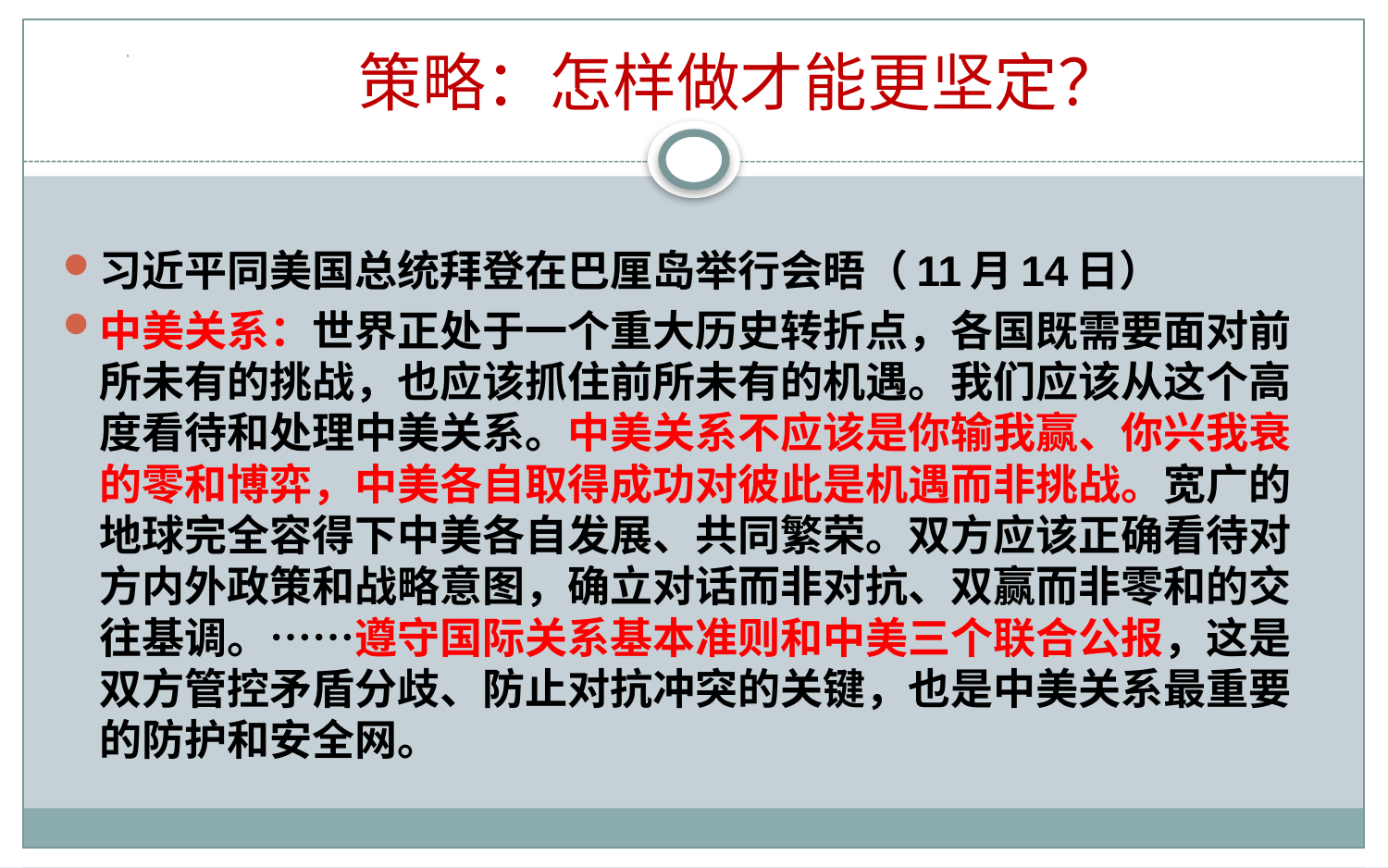

策略：怎样做才能更坚定？
习近平同美国总统拜登在巴厘岛举行会晤（11月14日）
中美关系：世界正处于一个重大历史转折点，各国既需要面对前所未有的挑战，也应该抓住前所未有的机遇。我们应该从这个高度看待和处理中美关系。中美关系不应该是你输我赢、你兴我衰的零和博弈，中美各自取得成功对彼此是机遇而非挑战。宽广的地球完全容得下中美各自发展、共同繁荣。双方应该正确看待对方内外政策和战略意图，确立对话而非对抗、双赢而非零和的交往基调。……遵守国际关系基本准则和中美三个联合公报，这是双方管控矛盾分歧、防止对抗冲突的关键，也是中美关系最重要的防护和安全网。